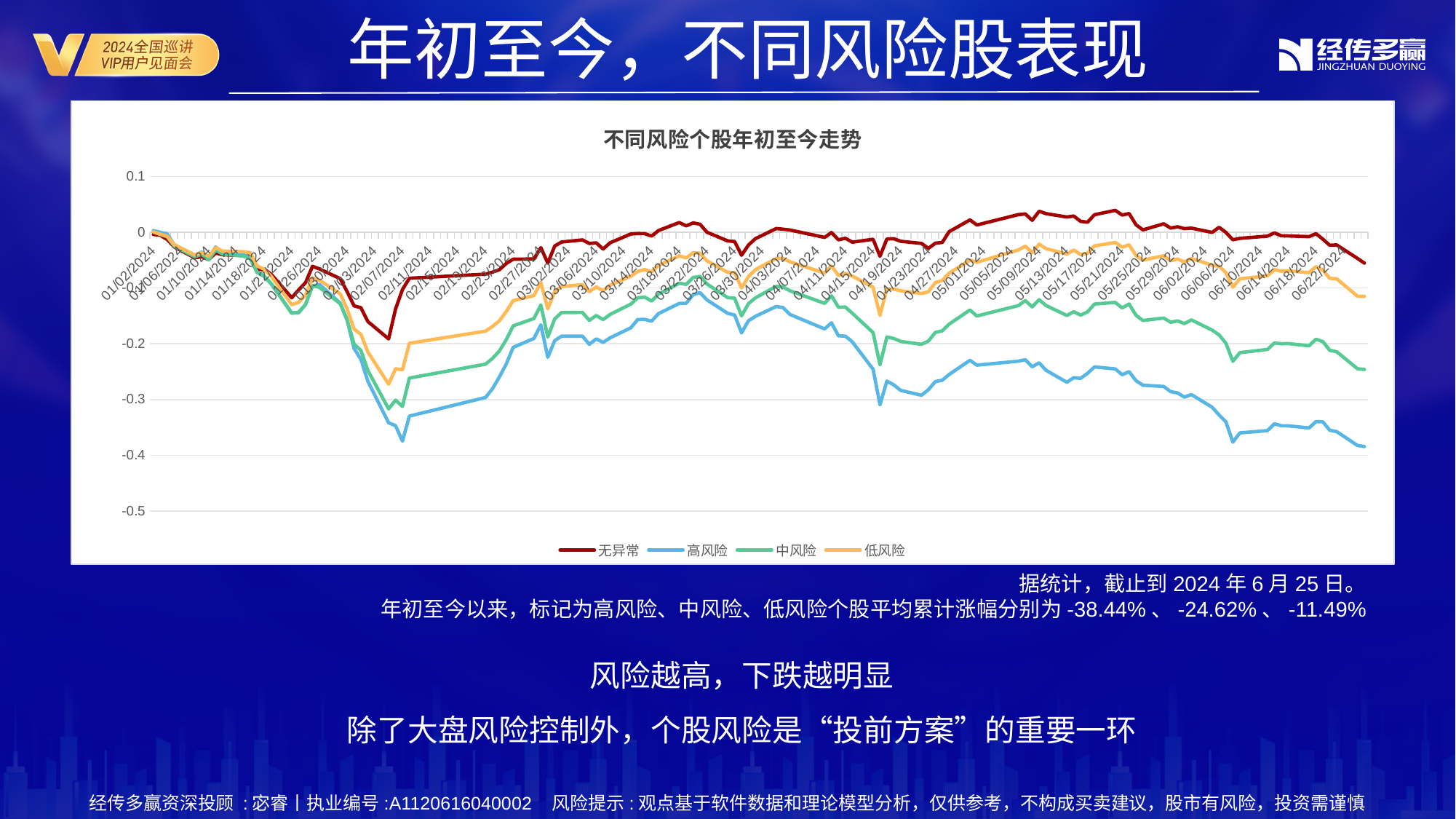

年初至今，不同风险股表现

### Chart: 不同风险个股年初至今走势

| Category | 无异常 | 高风险 | 中风险 | 低风险 |
|---|---|---|---|---|
| 45293 | -0.004023892 | 0.002960255 | 0.000442409 | 0.00074658 |
| 45294 | -0.005407923 | -0.000106019 | -0.003871523 | -0.003534202 |
| 45295 | -0.012883362 | -0.002855913 | -0.008142486 | -0.007130129 |
| 45296 | -0.026232345 | -0.022448332 | -0.024964766 | -0.022143058 |
| 45299 | -0.045863478 | -0.041030899 | -0.043912801 | -0.040948916 |
| 45300 | -0.043910733 | -0.035386452 | -0.039197475 | -0.036237173 |
| 45301 | -0.048981155 | -0.045378961 | -0.049567381 | -0.043130374 |
| 45302 | -0.037241705 | -0.026604673 | -0.031704077 | -0.027692046 |
| 45303 | -0.040328044 | -0.036681319 | -0.038990733 | -0.033735538 |
| 45306 | -0.041931968 | -0.039540494 | -0.042718982 | -0.034938703 |
| 45307 | -0.043074779 | -0.0465314 | -0.047470101 | -0.036659322 |
| 45308 | -0.067192702 | -0.071552019 | -0.072344895 | -0.060478524 |
| 45309 | -0.066008701 | -0.079039798 | -0.078528158 | -0.066351797 |
| 45310 | -0.074948688 | -0.092106174 | -0.091519261 | -0.078230931 |
| 45313 | -0.11740081 | -0.144350689 | -0.145466103 | -0.130139265 |
| 45314 | -0.10340276 | -0.144575346 | -0.143211118 | -0.125818374 |
| 45315 | -0.090405947 | -0.129303943 | -0.129811413 | -0.112816895 |
| 45316 | -0.06117183 | -0.096483466 | -0.095857784 | -0.081693968 |
| 45317 | -0.065896298 | -0.093665954 | -0.098947039 | -0.086030462 |
| 45320 | -0.083222068 | -0.127031633 | -0.128185931 | -0.110397164 |
| 45321 | -0.106254288 | -0.157385676 | -0.156960031 | -0.137354782 |
| 45322 | -0.132032398 | -0.208237779 | -0.200492863 | -0.173586389 |
| 45323 | -0.135395288 | -0.228169857 | -0.212245574 | -0.183248337 |
| 45324 | -0.160197701 | -0.267320144 | -0.247880847 | -0.214872656 |
| 45327 | -0.191319846 | -0.341852362 | -0.316975859 | -0.272591122 |
| 45328 | -0.13770667 | -0.346850736 | -0.30112297 | -0.244939055 |
| 45329 | -0.102710924 | -0.374798526 | -0.312461245 | -0.246624405 |
| 45330 | -0.08247089 | -0.329702536 | -0.261584779 | -0.199101573 |
| 45341 | -0.07508071 | -0.296389217 | -0.236599279 | -0.177394565 |
| 45342 | -0.071604053 | -0.280994005 | -0.226473594 | -0.169118724 |
| 45343 | -0.06726541 | -0.259712538 | -0.213171264 | -0.158958807 |
| 45344 | -0.055961093 | -0.236323534 | -0.192648344 | -0.142081042 |
| 45345 | -0.04838198 | -0.206450671 | -0.167861148 | -0.12264053 |
| 45348 | -0.047874041 | -0.190603289 | -0.154813198 | -0.113566019 |
| 45349 | -0.02775041 | -0.165991555 | -0.130520856 | -0.090047319 |
| 45350 | -0.055262582 | -0.224383045 | -0.18800136 | -0.137391193 |
| 45351 | -0.024738772 | -0.194435289 | -0.155535995 | -0.106407953 |
| 45352 | -0.017538188 | -0.186309764 | -0.1439077 | -0.097289482 |
| 45355 | -0.01372329 | -0.186376713 | -0.143790318 | -0.094111635 |
| 45356 | -0.020122565 | -0.201045895 | -0.158081837 | -0.106678828 |
| 45357 | -0.019034799 | -0.191361449 | -0.149417914 | -0.098120525 |
| 45358 | -0.030104042 | -0.19760962 | -0.156652994 | -0.105213401 |
| 45359 | -0.018981346 | -0.189389589 | -0.14747774 | -0.09492664 |
| 45362 | -0.00313321 | -0.171405025 | -0.128966035 | -0.078865258 |
| 45363 | -0.002370921 | -0.156577335 | -0.117575735 | -0.070329221 |
| 45364 | -0.002491233 | -0.156327898 | -0.11634977 | -0.066876807 |
| 45365 | -0.006875942 | -0.159491513 | -0.12349722 | -0.071208685 |
| 45366 | 0.00303428 | -0.145912862 | -0.110798531 | -0.05960528 |
| 45369 | 0.017405527 | -0.127705721 | -0.091463918 | -0.042288564 |
| 45370 | 0.011388531 | -0.127446019 | -0.093540808 | -0.046108781 |
| 45371 | 0.01671045 | -0.111908914 | -0.081193827 | -0.036770748 |
| 45372 | 0.014335019 | -0.108344045 | -0.079219983 | -0.037670396 |
| 45373 | -2.92e-05 | -0.121435138 | -0.092913178 | -0.051371544 |
| 45376 | -0.015545387 | -0.145516825 | -0.117266781 | -0.072062138 |
| 45377 | -0.016622501 | -0.148332429 | -0.118254547 | -0.072416783 |
| 45378 | -0.041262931 | -0.180534374 | -0.150024275 | -0.099960758 |
| 45379 | -0.022887838 | -0.158726155 | -0.128135791 | -0.079483091 |
| 45380 | -0.01158358 | -0.150996988 | -0.117725948 | -0.067186931 |
| 45383 | 0.006656432 | -0.133224017 | -0.097145883 | -0.047102254 |
| 45384 | 0.005489391 | -0.135191873 | -0.098370943 | -0.046779546 |
| 45385 | 0.003954888 | -0.147392859 | -0.104951004 | -0.053113054 |
| 45390 | -0.009240125 | -0.173454086 | -0.127588181 | -0.07318744 |
| 45391 | -0.000468709 | -0.162449901 | -0.114016472 | -0.060345166 |
| 45392 | -0.013583876 | -0.185799252 | -0.134478935 | -0.077449943 |
| 45393 | -0.010737356 | -0.186359181 | -0.134227746 | -0.073723965 |
| 45394 | -0.017832235 | -0.196577712 | -0.145160816 | -0.078598233 |
| 45397 | -0.012594903 | -0.245753906 | -0.180028984 | -0.098651175 |
| 45398 | -0.043103006 | -0.309496003 | -0.237773095 | -0.14911689 |
| 45399 | -0.012058527 | -0.267047105 | -0.187822441 | -0.10153001 |
| 45400 | -0.011630751 | -0.273779712 | -0.19058027 | -0.102020717 |
| 45401 | -0.016187069 | -0.283715665 | -0.195866817 | -0.104946923 |
| 45404 | -0.020021708 | -0.292401665 | -0.200991613 | -0.109868058 |
| 45405 | -0.02898255 | -0.282440831 | -0.195171255 | -0.106741939 |
| 45406 | -0.01963229 | -0.267864035 | -0.179766426 | -0.090427063 |
| 45407 | -0.018298564 | -0.265386005 | -0.176814144 | -0.086548165 |
| 45408 | 0.001000693 | -0.255083693 | -0.164816326 | -0.073386335 |
| 45411 | 0.022112303 | -0.229715936 | -0.139449249 | -0.049994632 |
| 45412 | 0.013025437 | -0.238342559 | -0.150306892 | -0.053993139 |
| 45418 | 0.031539612 | -0.231258749 | -0.131669086 | -0.03172905 |
| 45419 | 0.032772818 | -0.228603687 | -0.122518169 | -0.024973797 |
| 45420 | 0.021336886 | -0.241335068 | -0.133846576 | -0.036718349 |
| 45421 | 0.037656256 | -0.234079944 | -0.121013888 | -0.021432341 |
| 45422 | 0.033309757 | -0.247655579 | -0.131455122 | -0.029440354 |
| 45425 | 0.027249123 | -0.26903207 | -0.149410948 | -0.039200132 |
| 45426 | 0.029044778 | -0.260957424 | -0.142597203 | -0.032067195 |
| 45427 | 0.019522066 | -0.262025532 | -0.148663063 | -0.040126773 |
| 45428 | 0.018071843 | -0.253071871 | -0.142823048 | -0.03752583 |
| 45429 | 0.03139318 | -0.24154587 | -0.128778332 | -0.024452112 |
| 45432 | 0.03923802 | -0.245166187 | -0.125873207 | -0.018354275 |
| 45433 | 0.030803706 | -0.255570389 | -0.135738286 | -0.026819463 |
| 45434 | 0.033530479 | -0.250130464 | -0.128721645 | -0.022670865 |
| 45435 | 0.013393237 | -0.266251938 | -0.148945385 | -0.041883981 |
| 45436 | 0.004208204 | -0.274401904 | -0.158311648 | -0.049991516 |
| 45439 | 0.015152482 | -0.276650103 | -0.153990547 | -0.042146762 |
| 45440 | 0.007487931 | -0.285934792 | -0.161412382 | -0.051213017 |
| 45441 | 0.009835055 | -0.288304831 | -0.159014233 | -0.047848327 |
| 45442 | 0.006534626 | -0.295735418 | -0.163842225 | -0.053317179 |
| 45443 | 0.007423075 | -0.291115453 | -0.157267286 | -0.04698441 |
| 45446 | -0.000313574 | -0.313925582 | -0.175481557 | -0.059270732 |
| 45447 | 0.008915706 | -0.3277014 | -0.184193564 | -0.061049825 |
| 45448 | -0.000443127 | -0.340243031 | -0.199157962 | -0.072390335 |
| 45449 | -0.013474169 | -0.376598751 | -0.231483822 | -0.098662054 |
| 45450 | -0.010931162 | -0.359911798 | -0.216034115 | -0.083546954 |
| 45454 | -0.006990891 | -0.355772237 | -0.210161265 | -0.078146975 |
| 45455 | -0.001162827 | -0.3435766 | -0.198604914 | -0.067101041 |
| 45456 | -0.006349885 | -0.347139967 | -0.200052622 | -0.069871287 |
| 45457 | -0.006632028 | -0.347291215 | -0.199768433 | -0.069214497 |
| 45460 | -0.007869249 | -0.351152177 | -0.203672954 | -0.072487541 |
| 45461 | -0.002551048 | -0.339671505 | -0.191957295 | -0.061841828 |
| 45462 | -0.01240113 | -0.340096859 | -0.196080998 | -0.068059374 |
| 45463 | -0.023334122 | -0.35521456 | -0.211891992 | -0.082688025 |
| 45464 | -0.022712822 | -0.357647961 | -0.214387782 | -0.083488163 |
| 45467 | -0.046926787 | -0.382428276 | -0.24485749 | -0.114693266 |
| 45468 | -0.055368306 | -0.384399271 | -0.246151812 | -0.114928197 |
据统计，截止到2024年6月25日。
年初至今以来，标记为高风险、中风险、低风险个股平均累计涨幅分别为-38.44%、-24.62%、-11.49%
风险越高，下跌越明显
除了大盘风险控制外，个股风险是“投前方案”的重要一环
经传多赢资深投顾 :宓睿丨执业编号:A1120616040002   风险提示:观点基于软件数据和理论模型分析，仅供参考，不构成买卖建议，股市有风险，投资需谨慎